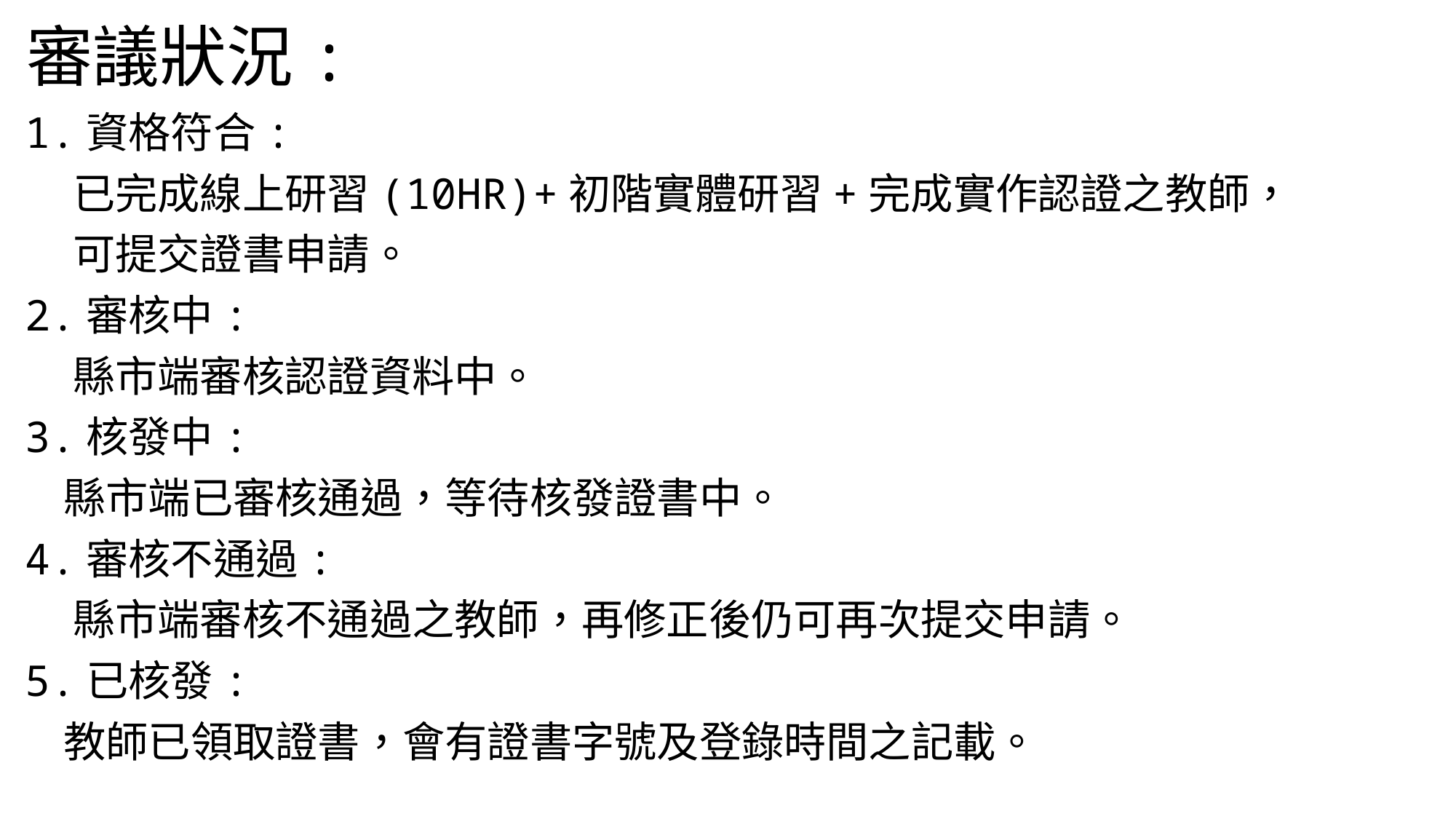

# 審議狀況:
1.資格符合:
    已完成線上研習(10HR)+初階實體研習+完成實作認證之教師，
    可提交證書申請。
2.審核中:
    縣市端審核認證資料中。
3.核發中:
   縣市端已審核通過，等待核發證書中。
4.審核不通過:
    縣市端審核不通過之教師，再修正後仍可再次提交申請。
5.已核發:
   教師已領取證書，會有證書字號及登錄時間之記載。